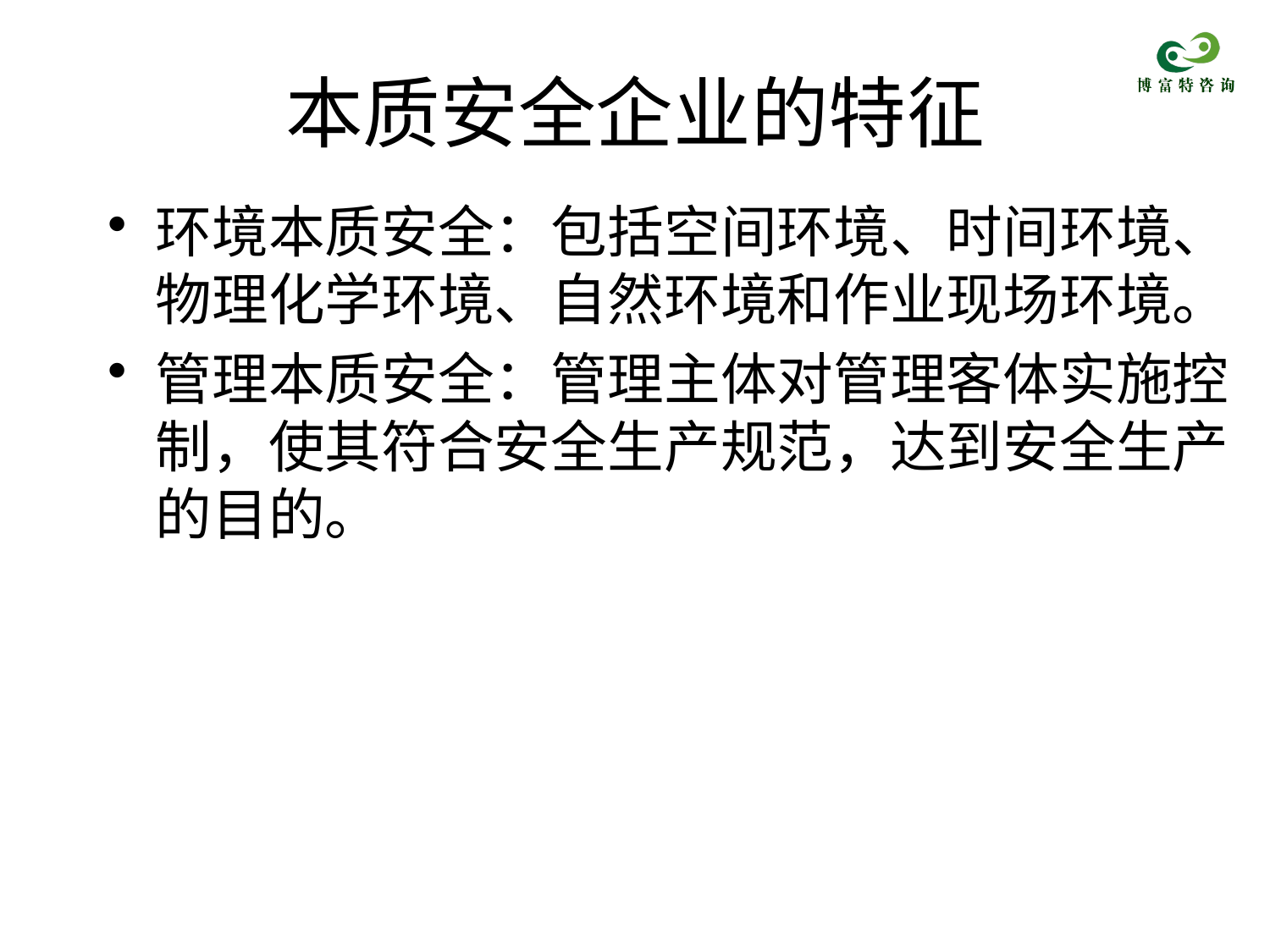

# 本质安全企业的特征
环境本质安全：包括空间环境、时间环境、物理化学环境、自然环境和作业现场环境。
管理本质安全：管理主体对管理客体实施控制，使其符合安全生产规范，达到安全生产的目的。